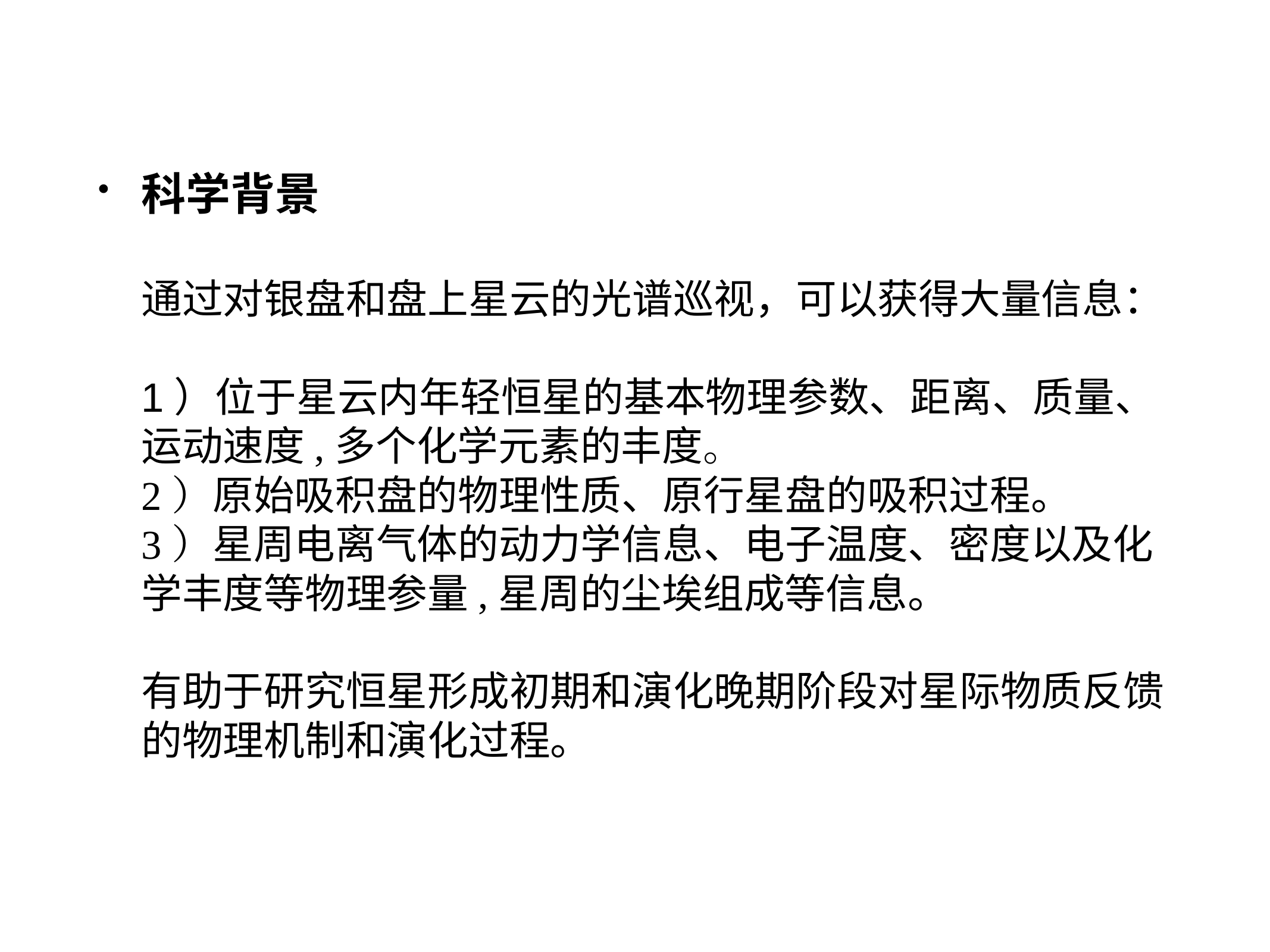

科学背景
通过对银盘和盘上星云的光谱巡视，可以获得大量信息：
1）位于星云内年轻恒星的基本物理参数、距离、质量、运动速度,多个化学元素的丰度。
2）原始吸积盘的物理性质、原行星盘的吸积过程。
3）星周电离气体的动力学信息、电子温度、密度以及化学丰度等物理参量,星周的尘埃组成等信息。
有助于研究恒星形成初期和演化晚期阶段对星际物质反馈的物理机制和演化过程。